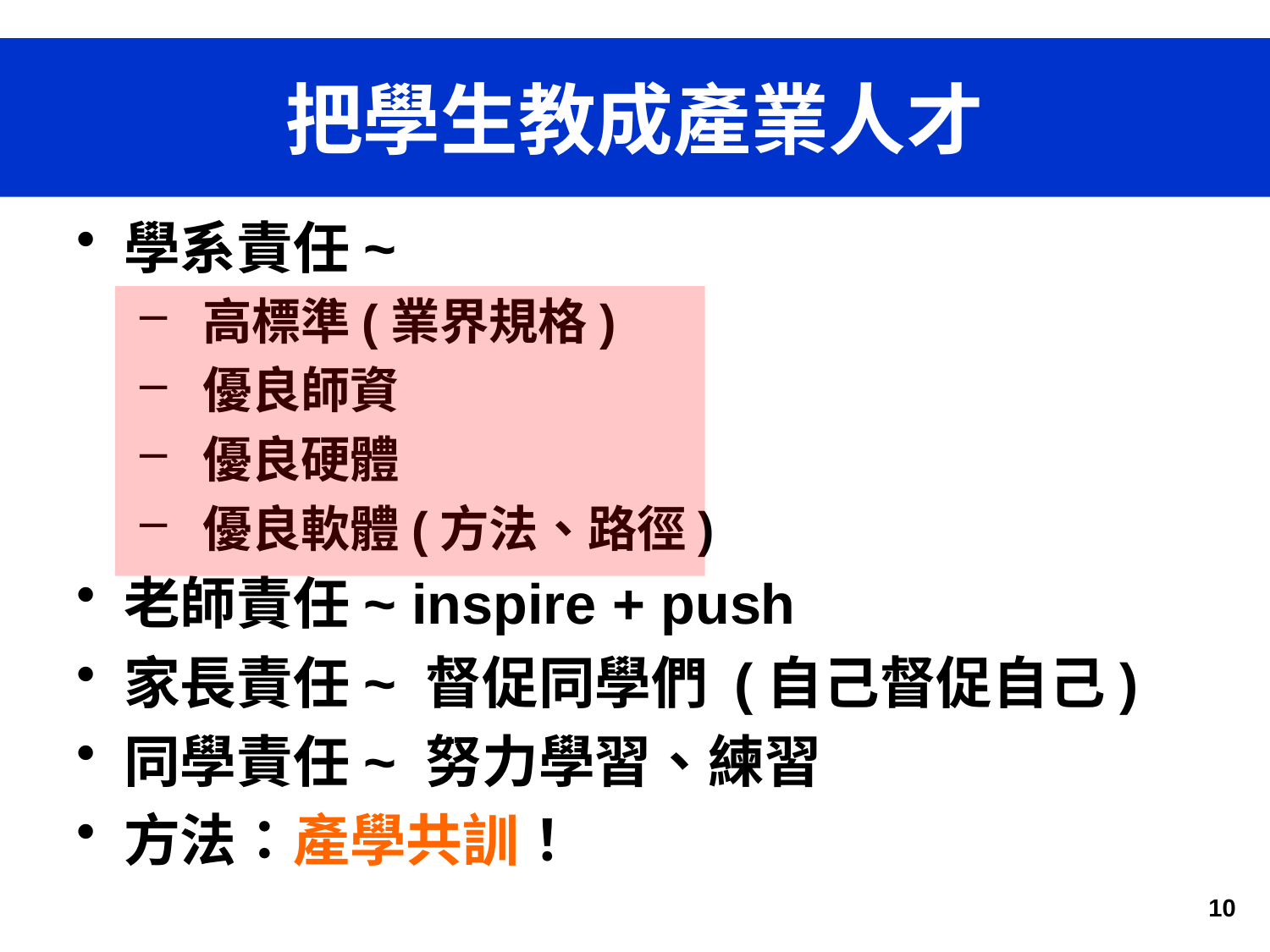

# 把學生教成產業人才
學系責任~
 高標準(業界規格)
 優良師資
 優良硬體
 優良軟體(方法、路徑)
老師責任~ inspire + push
家長責任~ 督促同學們 (自己督促自己)
同學責任~ 努力學習、練習
方法：產學共訓！

10